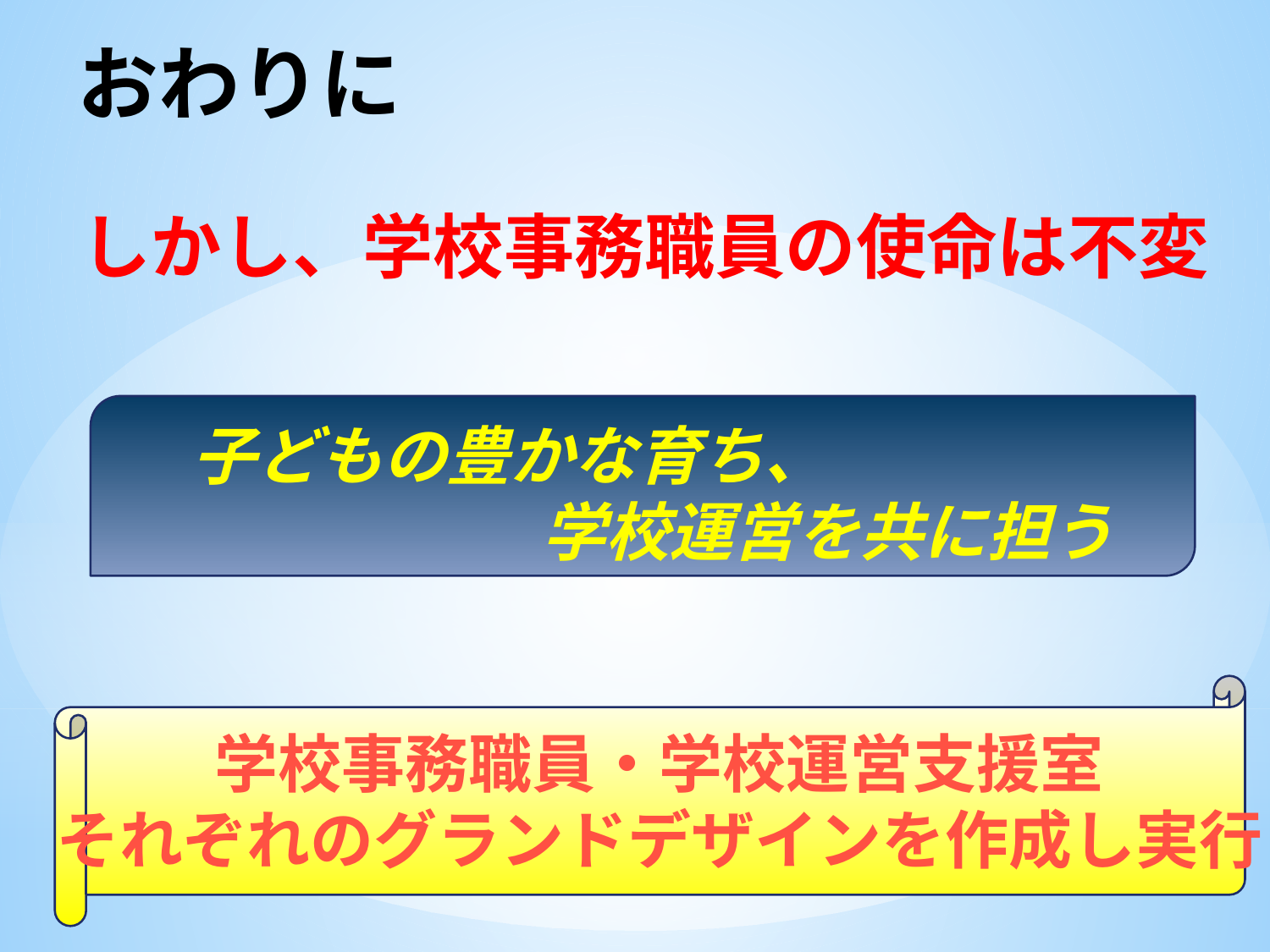

# おわりに
しかし、学校事務職員の使命は不変

子どもの豊かな育ち、
　　　　　　　学校運営を共に担う

学校事務職員・学校運営支援室
それぞれのグランドデザインを作成し実行